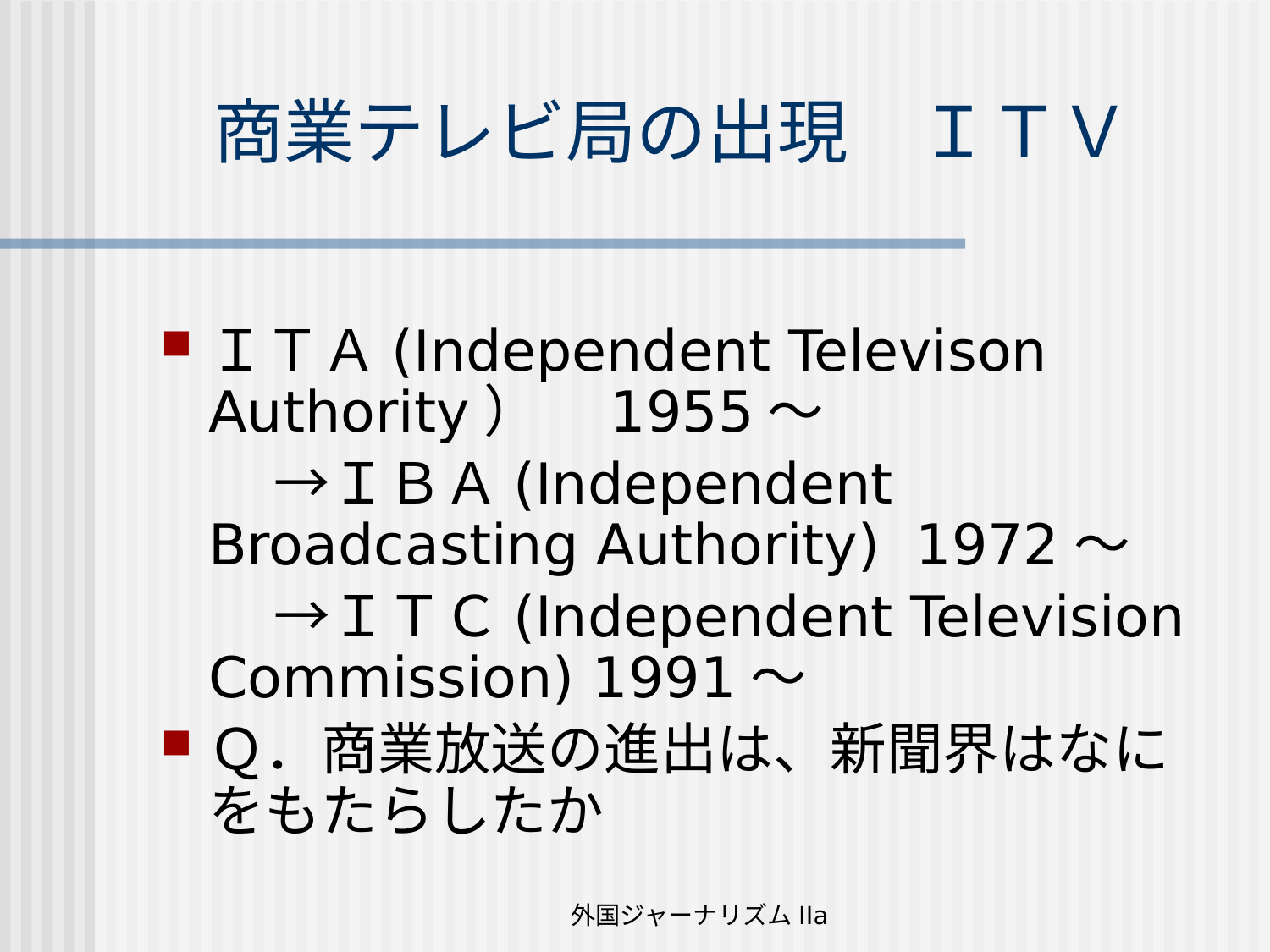

# 商業テレビ局の出現　ＩＴＶ
ＩＴＡ(Independent Televison Authority）　1955～
　　→ＩＢＡ(Independent Broadcasting Authority)  1972～
　　→ＩＴＣ(Independent Television Commission) 1991～
Ｑ．商業放送の進出は、新聞界はなにをもたらしたか
外国ジャーナリズムIIa